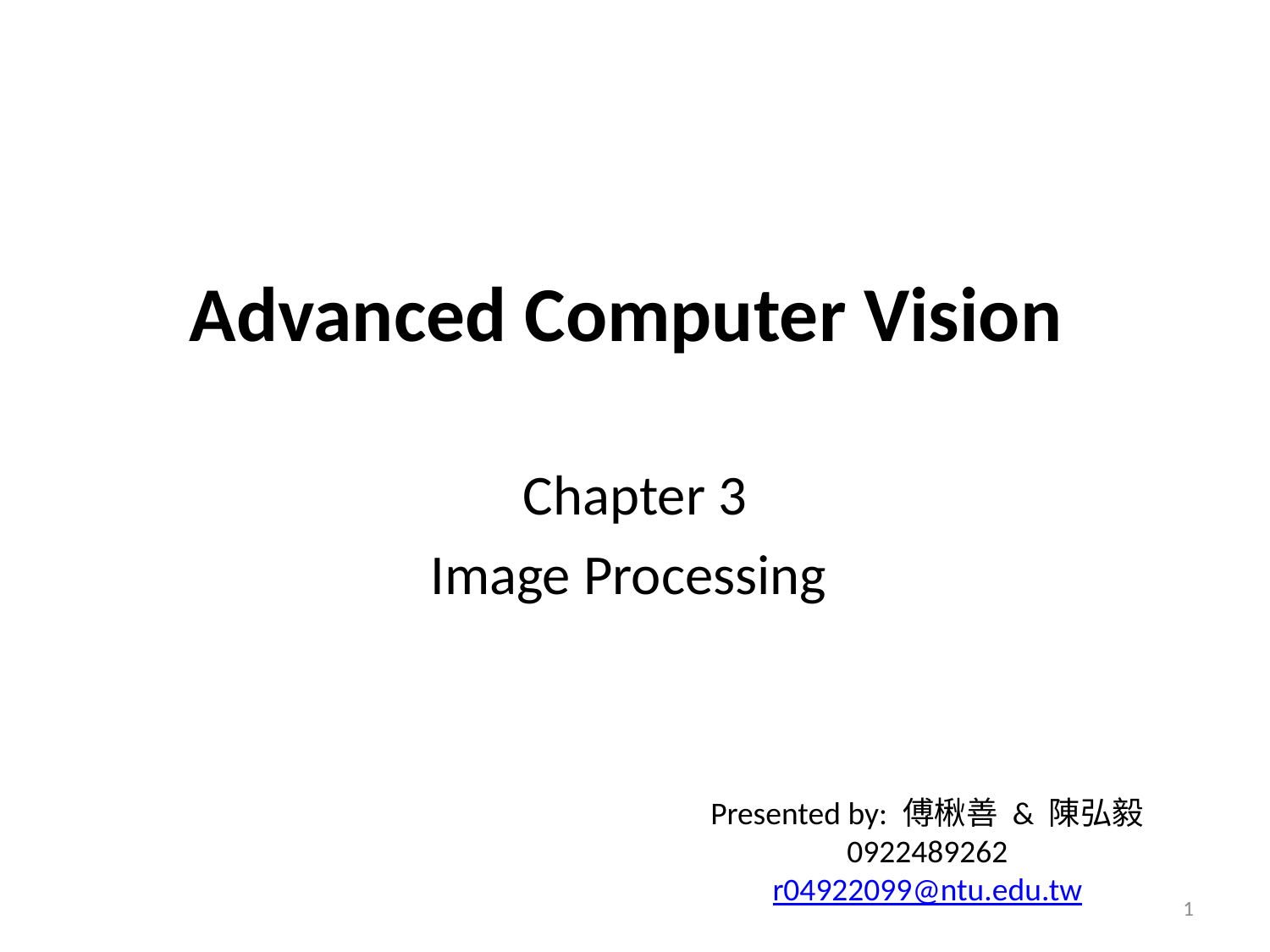

# Advanced Computer Vision
Chapter 3
Image Processing
Presented by: 傅楸善 & 陳弘毅
0922489262
r04922099@ntu.edu.tw
1